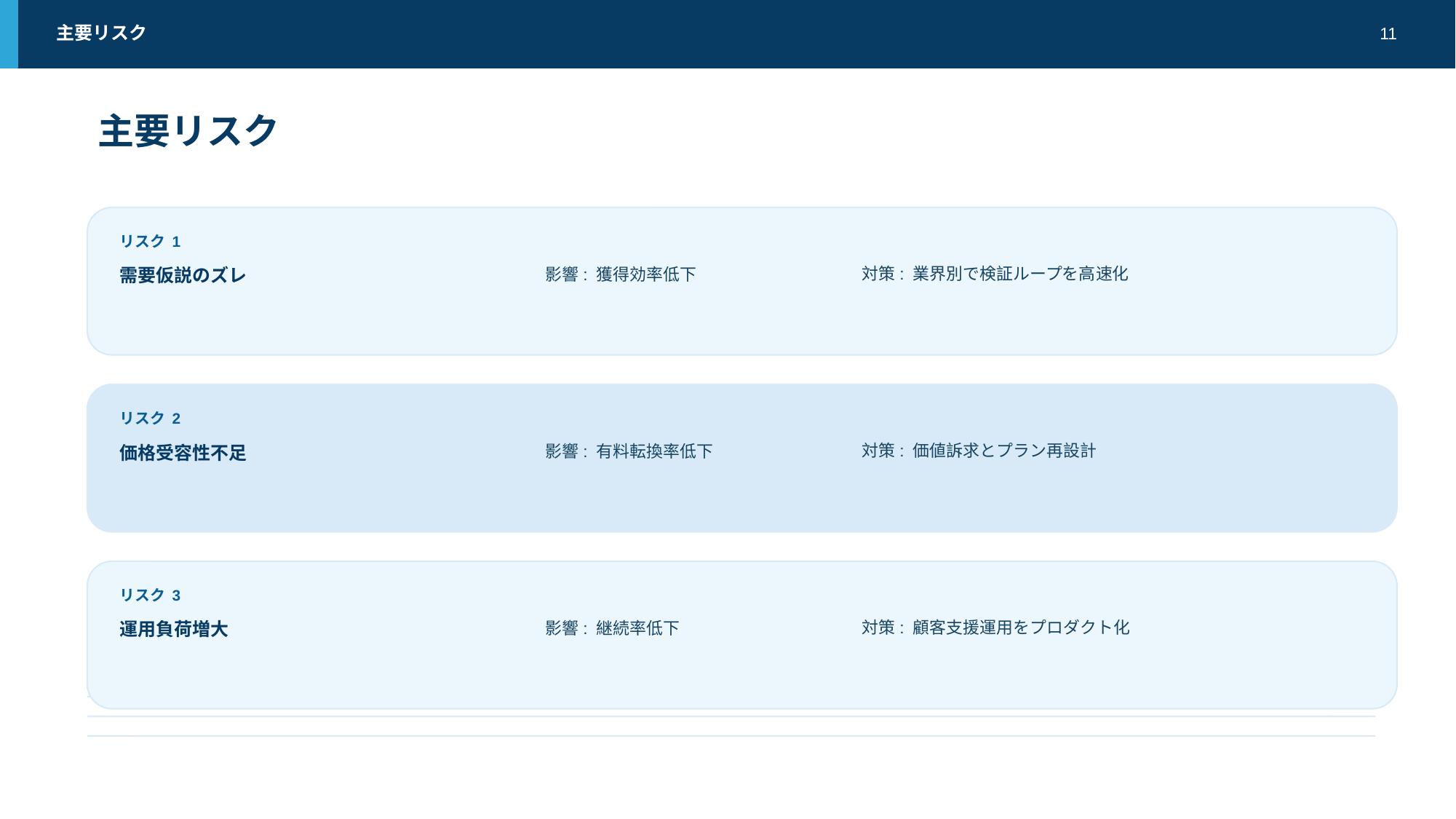

主要リスク
11
主要リスク

リスク 1
需要仮説のズレ
影響: 獲得効率低下
対策: 業界別で検証ループを高速化

リスク 2
価格受容性不足
影響: 有料転換率低下
対策: 価値訴求とプラン再設計

リスク 3
運用負荷増大
影響: 継続率低下
対策: 顧客支援運用をプロダクト化